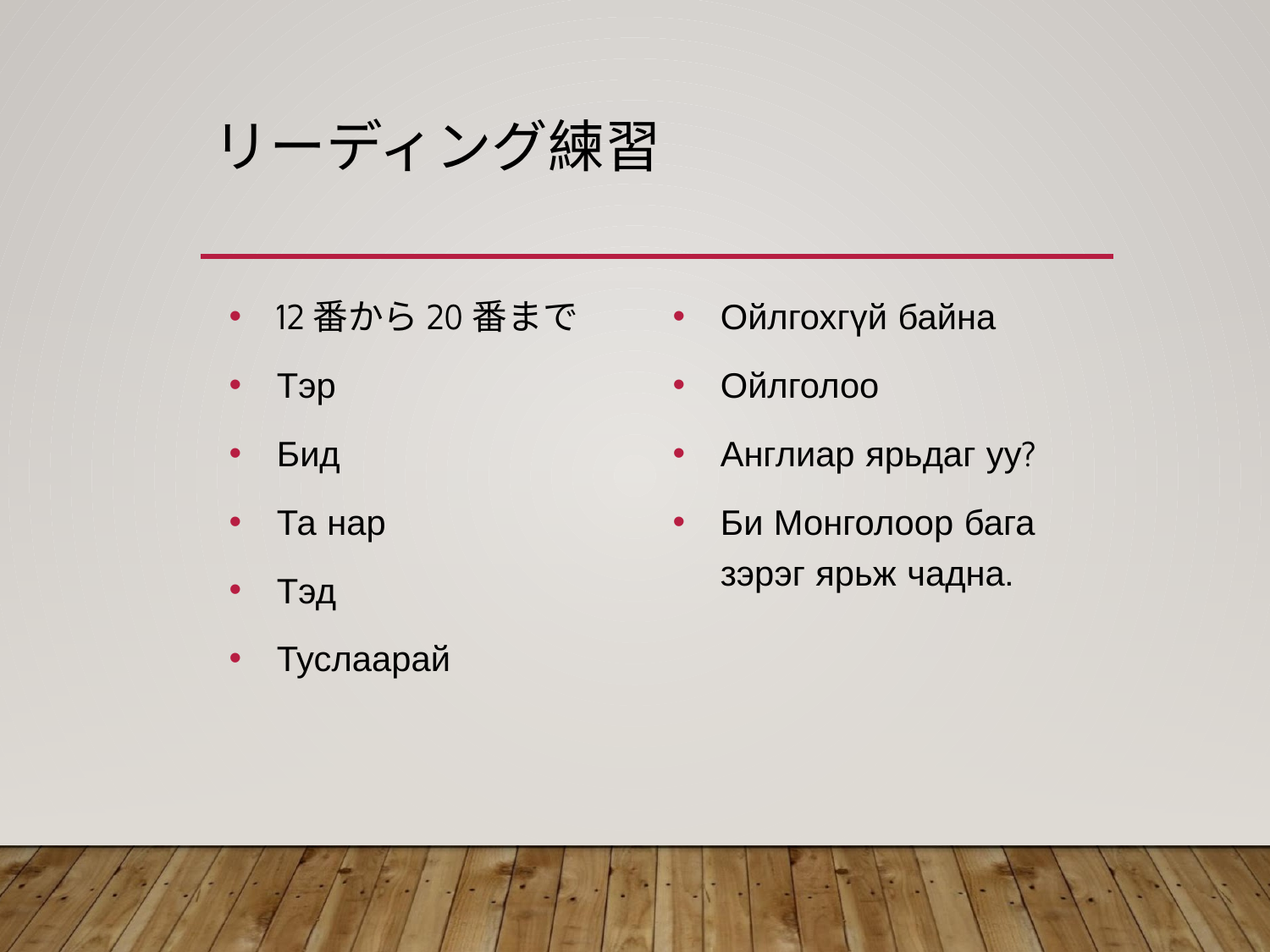

# リーディング練習
12番から20番まで
Тэр
Бид
Та нар
Тэд
Туслаарай

Ойлгохгүй байна
Ойлголоо
Англиар ярьдаг уу?
Би Монголоор бага зэрэг ярьж чадна.